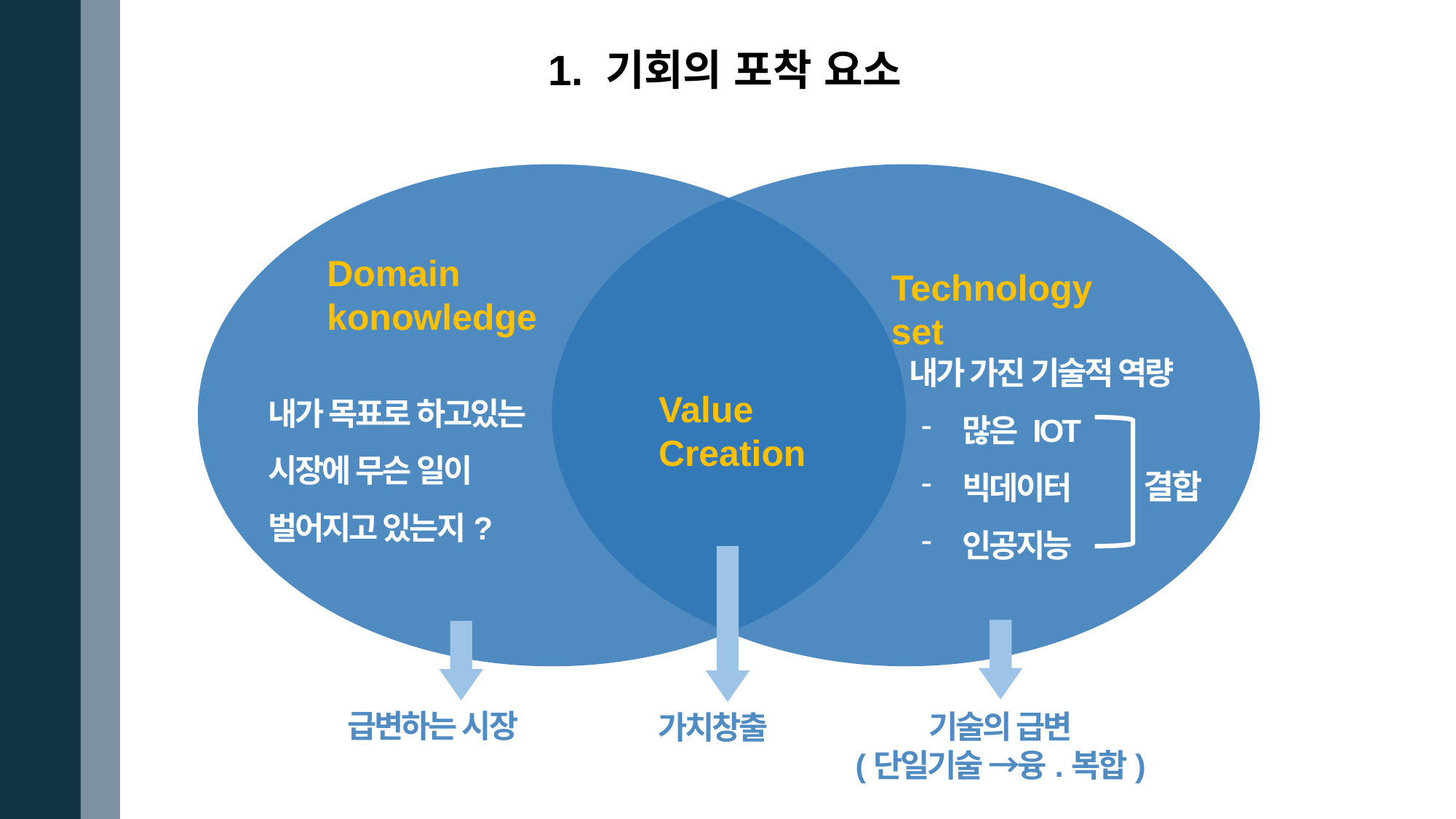

1. 기회의 포착 요소

Domain
konowledge
Technology set
내가 가진 기술적 역량
내가 목표로 하고있는 시장에 무슨 일이
벌어지고 있는지?
Value Creation
많은 IOT
빅데이터
인공지능

결합

급변하는 시장
기술의 급변
(단일기술 →융.복합)

가치창출